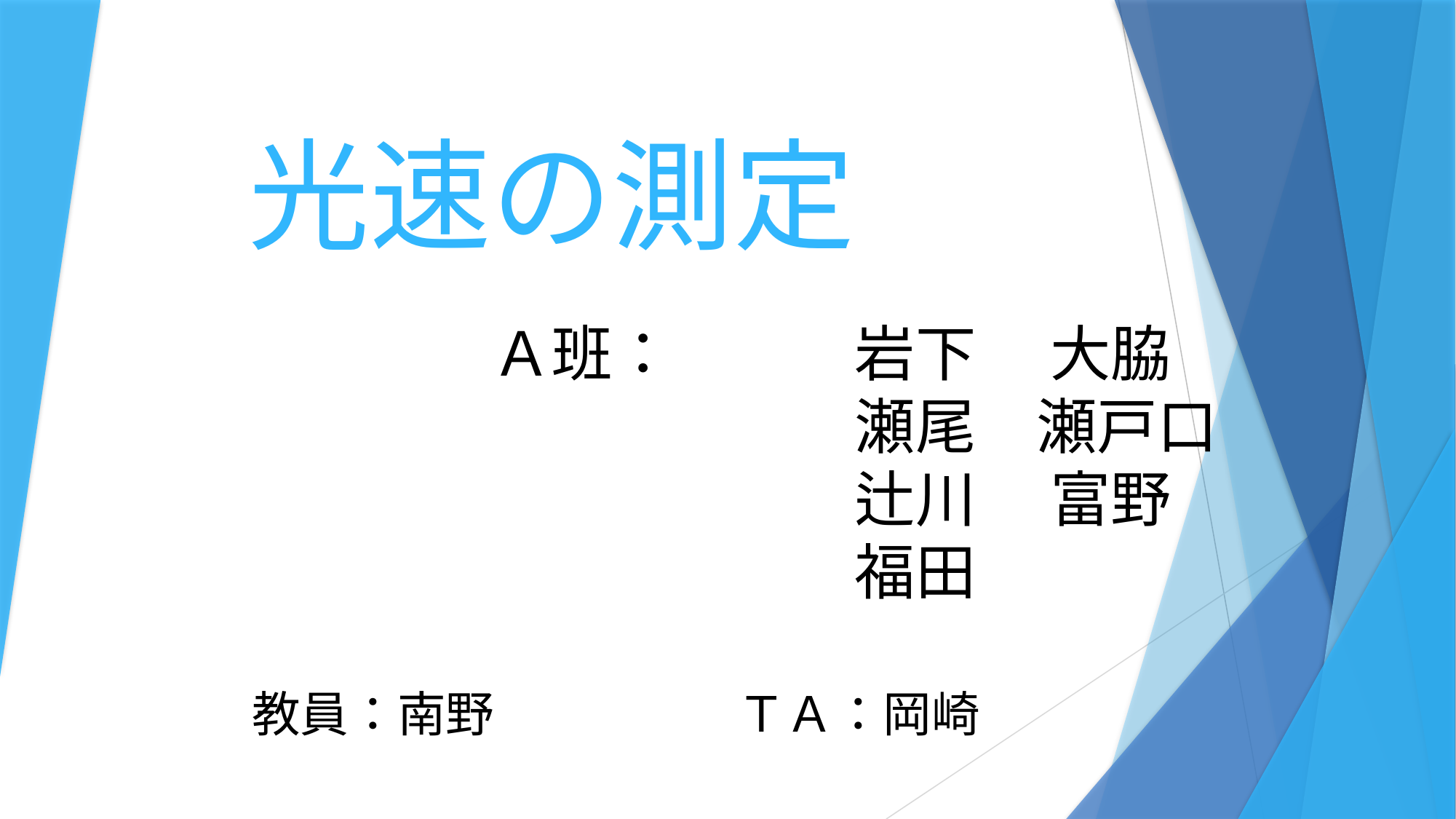

# 光速の測定
Ａ班：　　　岩下　 大脇
　　　　　　瀬尾　瀬戸口
　　　　　　辻川　 富野
　　　　　　福田
教員：南野　　　　　ＴＡ：岡崎